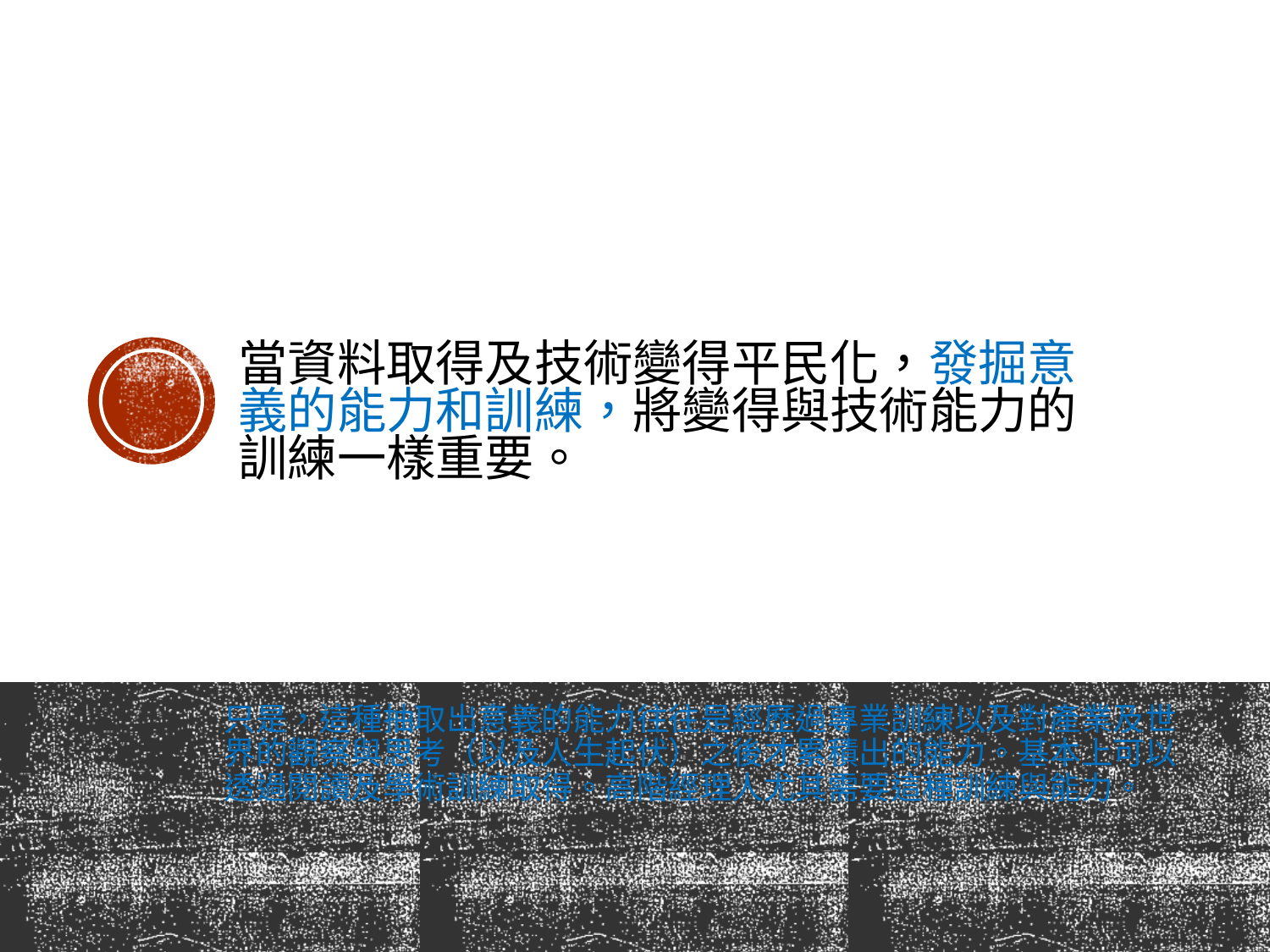

# 當資料取得及技術變得平民化，發掘意義的能力和訓練，將變得與技術能力的訓練一樣重要。
只是，這種抽取出意義的能力往往是經歷過專業訓練以及對產業及世界的觀察與思考（以及人生起伏）之後才累積出的能力。基本上可以透過閱讀及學術訓練取得。高階經理人尤其需要這種訓練與能力。